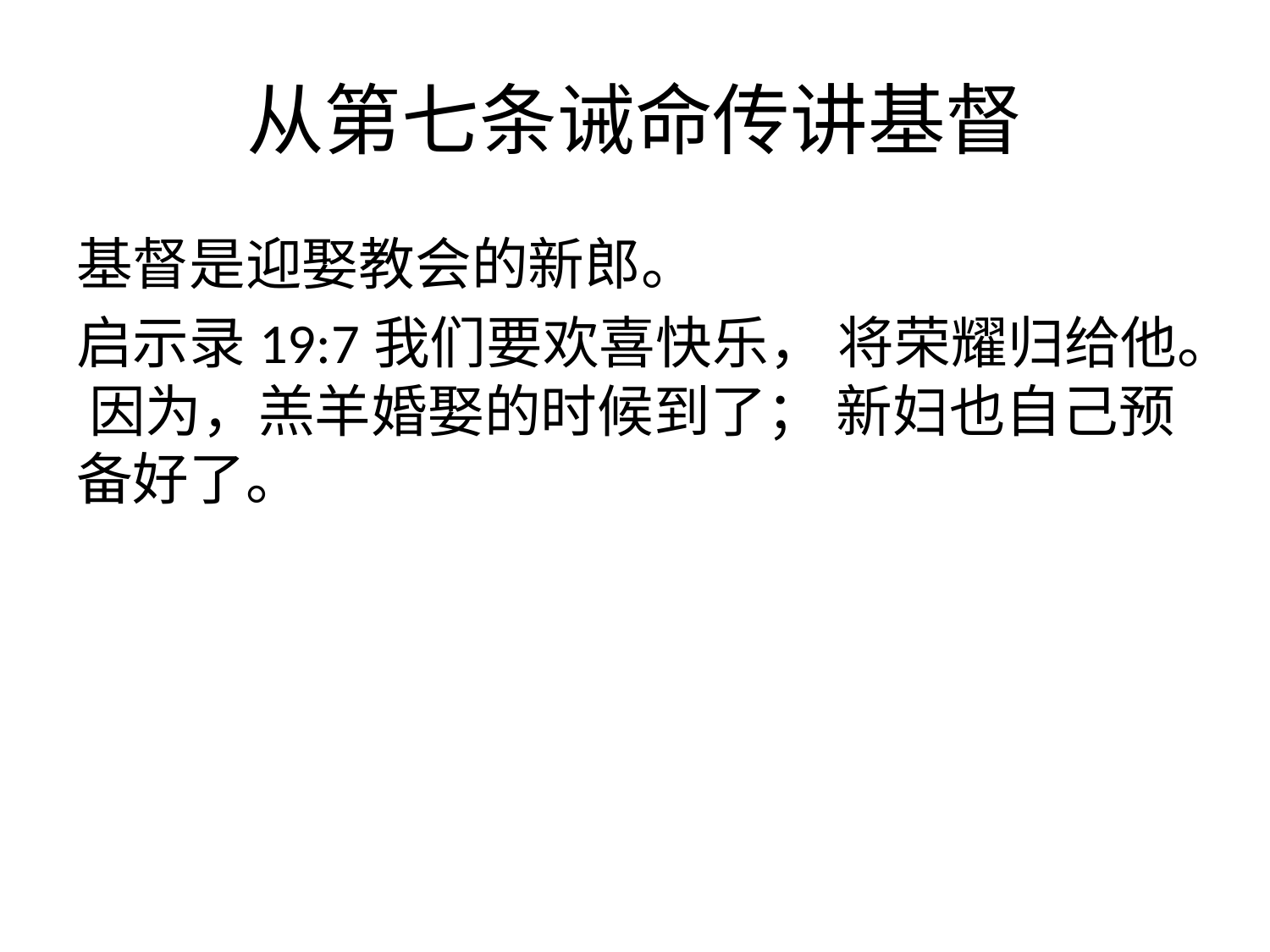

# 从第七条诫命传讲基督
基督是迎娶教会的新郎。
启示录19:7我们要欢喜快乐， 将荣耀归给他。 因为，羔羊婚娶的时候到了； 新妇也自己预备好了。